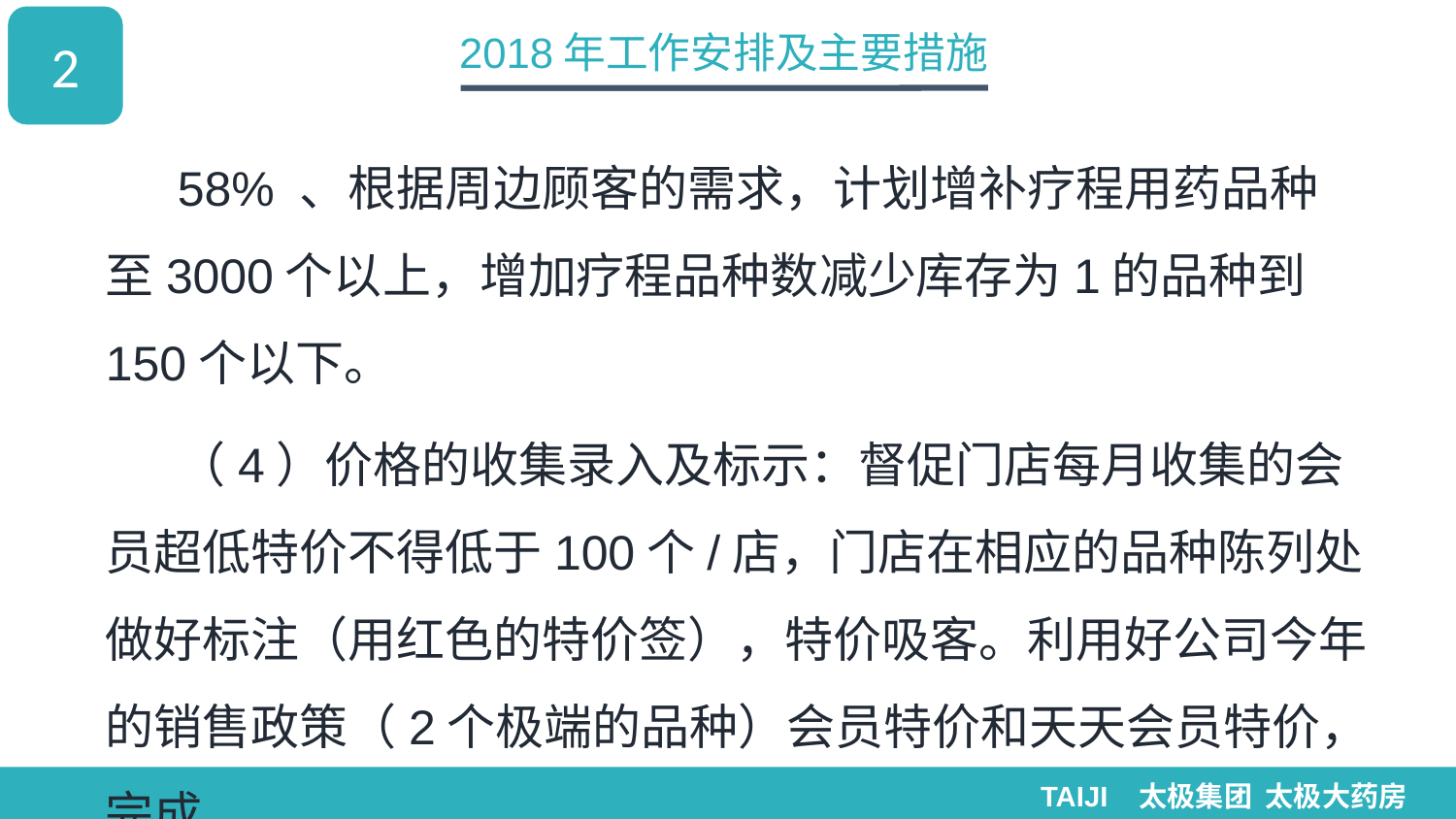

2
2018年工作安排及主要措施
58% 、根据周边顾客的需求，计划增补疗程用药品种    至3000个以上，增加疗程品种数减少库存为1的品种到150个以下。
（4）价格的收集录入及标示：督促门店每月收集的会员超低特价不得低于100个/店，门店在相应的品种陈列处做好标注（用红色的特价签），特价吸客。利用好公司今年的销售政策（2个极端的品种）会员特价和天天会员特价，完成

TAIJI   太极集团  太极大药房